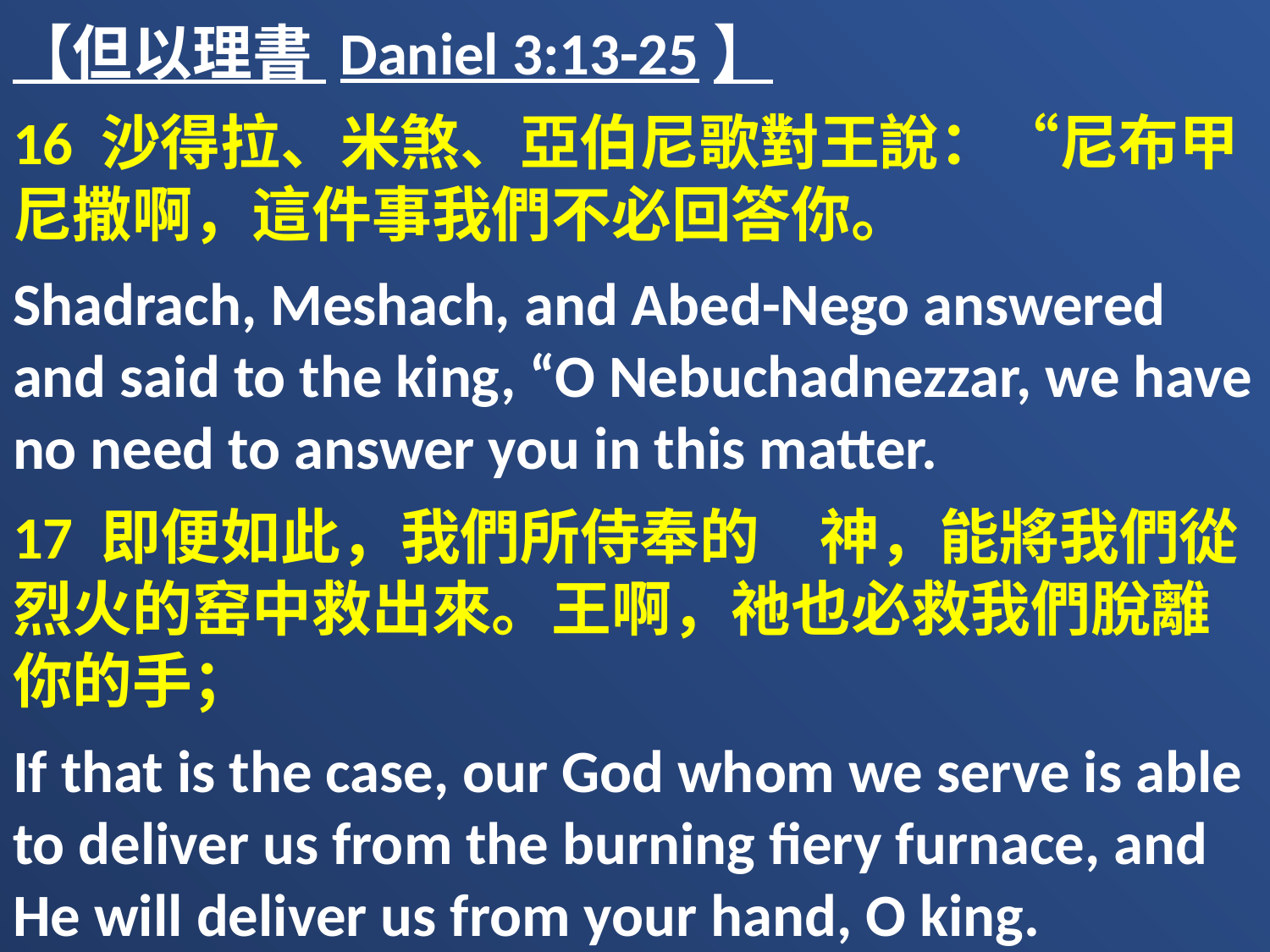

【但以理書 Daniel 3:13-25】
16 沙得拉、米煞、亞伯尼歌對王說：“尼布甲尼撒啊，這件事我們不必回答你。
Shadrach, Meshach, and Abed-Nego answered and said to the king, “O Nebuchadnezzar, we have no need to answer you in this matter.
17 即便如此，我們所侍奉的　神，能將我們從烈火的窑中救出來。王啊，祂也必救我們脫離你的手；
If that is the case, our God whom we serve is able to deliver us from the burning fiery furnace, and He will deliver us from your hand, O king.